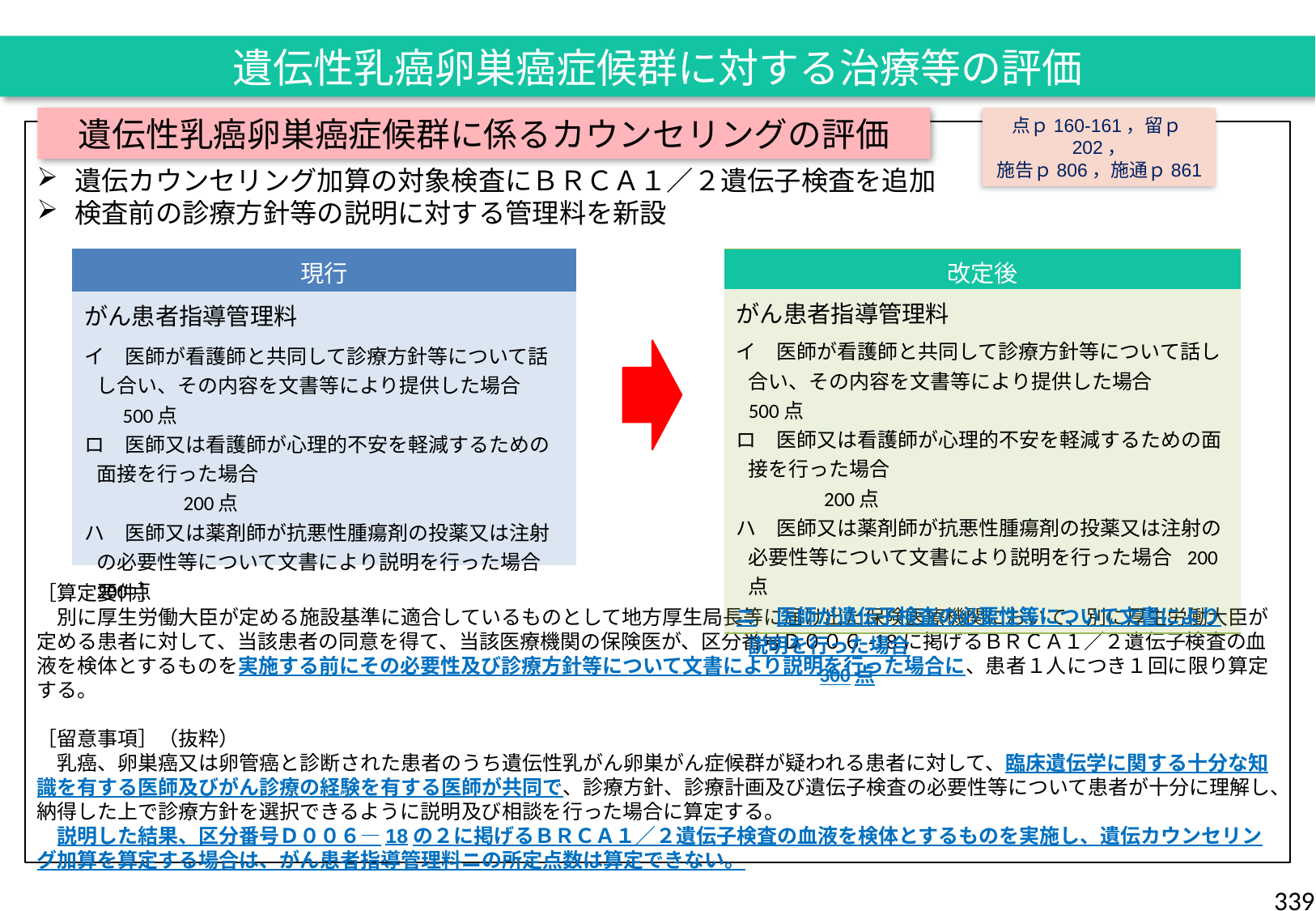

遺伝性乳癌卵巣癌症候群に対する治療等の評価
遺伝性乳癌卵巣癌症候群に係るカウンセリングの評価
点ｐ160-161，留ｐ202，
施告ｐ806，施通ｐ861

遺伝カウンセリング加算の対象検査にＢＲＣＡ１／２遺伝子検査を追加
検査前の診療方針等の説明に対する管理料を新設

［算定要件］
　別に厚生労働大臣が定める施設基準に適合しているものとして地方厚生局長等に届け出た保険医療機関において、別に厚生労働大臣が定める患者に対して、当該患者の同意を得て、当該医療機関の保険医が、区分番号Ｄ００６-18に掲げるＢＲＣＡ１／２遺伝子検査の血液を検体とするものを実施する前にその必要性及び診療方針等について文書により説明を行った場合に、患者１人につき１回に限り算定する。

［留意事項］（抜粋）
　乳癌、卵巣癌又は卵管癌と診断された患者のうち遺伝性乳がん卵巣がん症候群が疑われる患者に対して、臨床遺伝学に関する十分な知識を有する医師及びがん診療の経験を有する医師が共同で、診療方針、診療計画及び遺伝子検査の必要性等について患者が十分に理解し、納得した上で診療方針を選択できるように説明及び相談を行った場合に算定する。
　説明した結果、区分番号Ｄ００６―18の２に掲げるＢＲＣＡ１／２遺伝子検査の血液を検体とするものを実施し、遺伝カウンセリング加算を算定する場合は、がん患者指導管理料ニの所定点数は算定できない。

| 現行 |
| --- |
| がん患者指導管理料 |
| イ　医師が看護師と共同して診療方針等について話し合い、その内容を文書等により提供した場合 　500点 ロ　医師又は看護師が心理的不安を軽減するための面接を行った場合 　　　　　　　　　　　　　　200点 ハ　医師又は薬剤師が抗悪性腫瘍剤の投薬又は注射の必要性等について文書により説明を行った場合 200点 |
| 改定後 |
| --- |
| がん患者指導管理料 |
| イ　医師が看護師と共同して診療方針等について話し合い、その内容を文書等により提供した場合 　 500点 ロ　医師又は看護師が心理的不安を軽減するための面接を行った場合 　　　　　　　　　　　　　　　 200点 ハ　医師又は薬剤師が抗悪性腫瘍剤の投薬又は注射の必要性等について文書により説明を行った場合 200点 ニ　医師が遺伝子検査の必要性等について文書により説明を行った場合 　　　　　　　　　　　　 　　　 300点 |

339